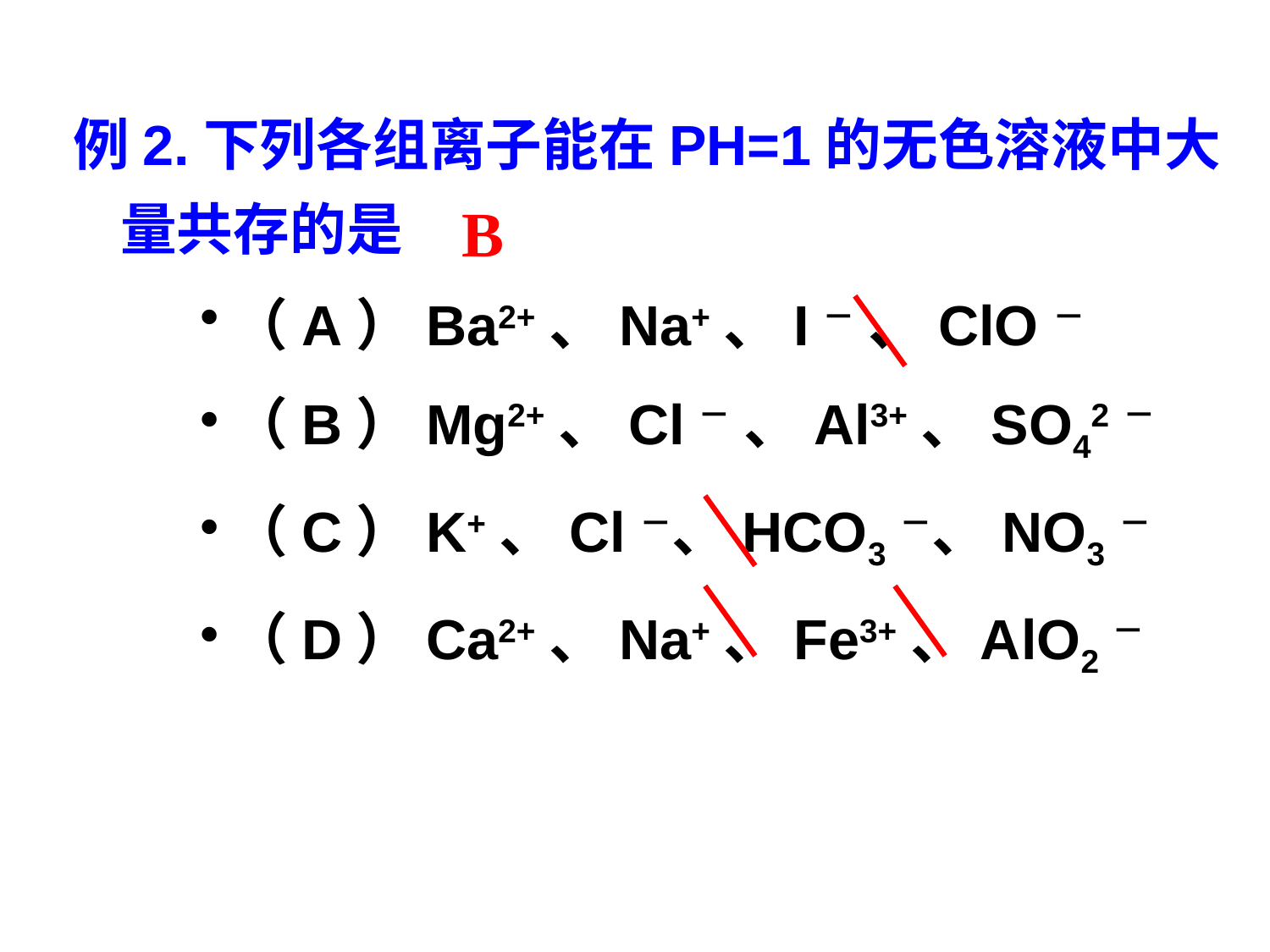

例2.下列各组离子能在PH=1的无色溶液中大量共存的是
（A）Ba2+、Na+、I－ 、ClO－
（B）Mg2+、Cl－ 、Al3+、SO42－
（C）K+、Cl－、HCO3－、NO3－
（D）Ca2+、Na+、Fe3+、AlO2－
    B